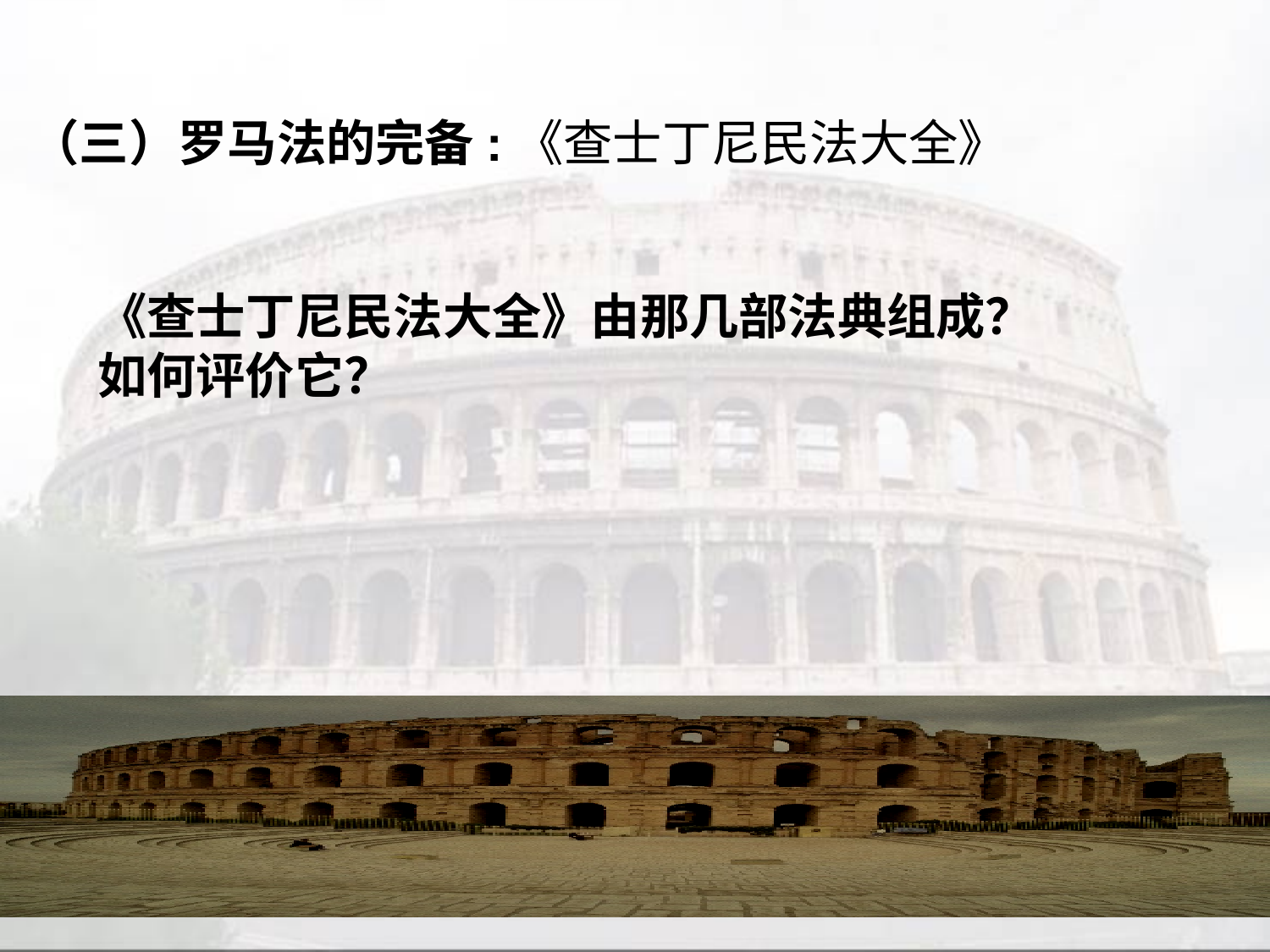

（三）罗马法的完备:《查士丁尼民法大全》

《查士丁尼民法大全》由那几部法典组成？如何评价它？